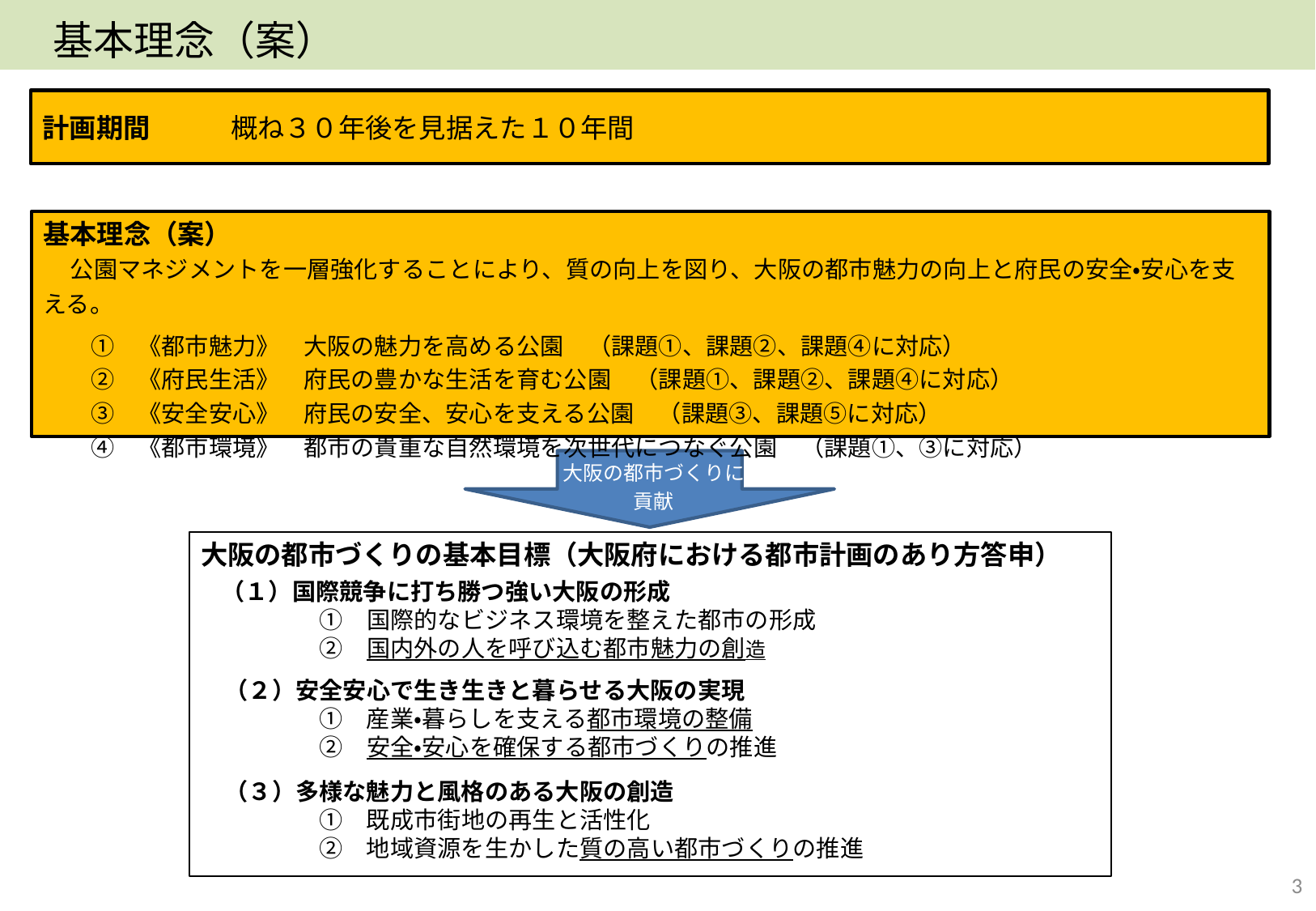

基本理念（案）
計画期間　　　概ね３０年後を見据えた１０年間
基本理念（案）
　公園マネジメントを一層強化することにより、質の向上を図り、大阪の都市魅力の向上と府民の安全・安心を支える。

　　①　《都市魅力》　大阪の魅力を高める公園　（課題①、課題②、課題④に対応）
　　②　《府民生活》　府民の豊かな生活を育む公園　（課題①、課題②、課題④に対応）
　　③　《安全安心》　府民の安全、安心を支える公園　（課題③、課題⑤に対応）
　　④　《都市環境》　都市の貴重な自然環境を次世代につなぐ公園　（課題①、③に対応）
大阪の都市づくりに
貢献

大阪の都市づくりの基本目標（大阪府における都市計画のあり方答申）

　（１）国際競争に打ち勝つ強い大阪の形成
　　　　　①　国際的なビジネス環境を整えた都市の形成
　　　　　②　国内外の人を呼び込む都市魅力の創造

　（２）安全安心で生き生きと暮らせる大阪の実現
　　　　　①　産業・暮らしを支える都市環境の整備
　　　　　②　安全・安心を確保する都市づくりの推進

　（３）多様な魅力と風格のある大阪の創造
　　　　　①　既成市街地の再生と活性化
　　　　　②　地域資源を生かした質の高い都市づくりの推進
3